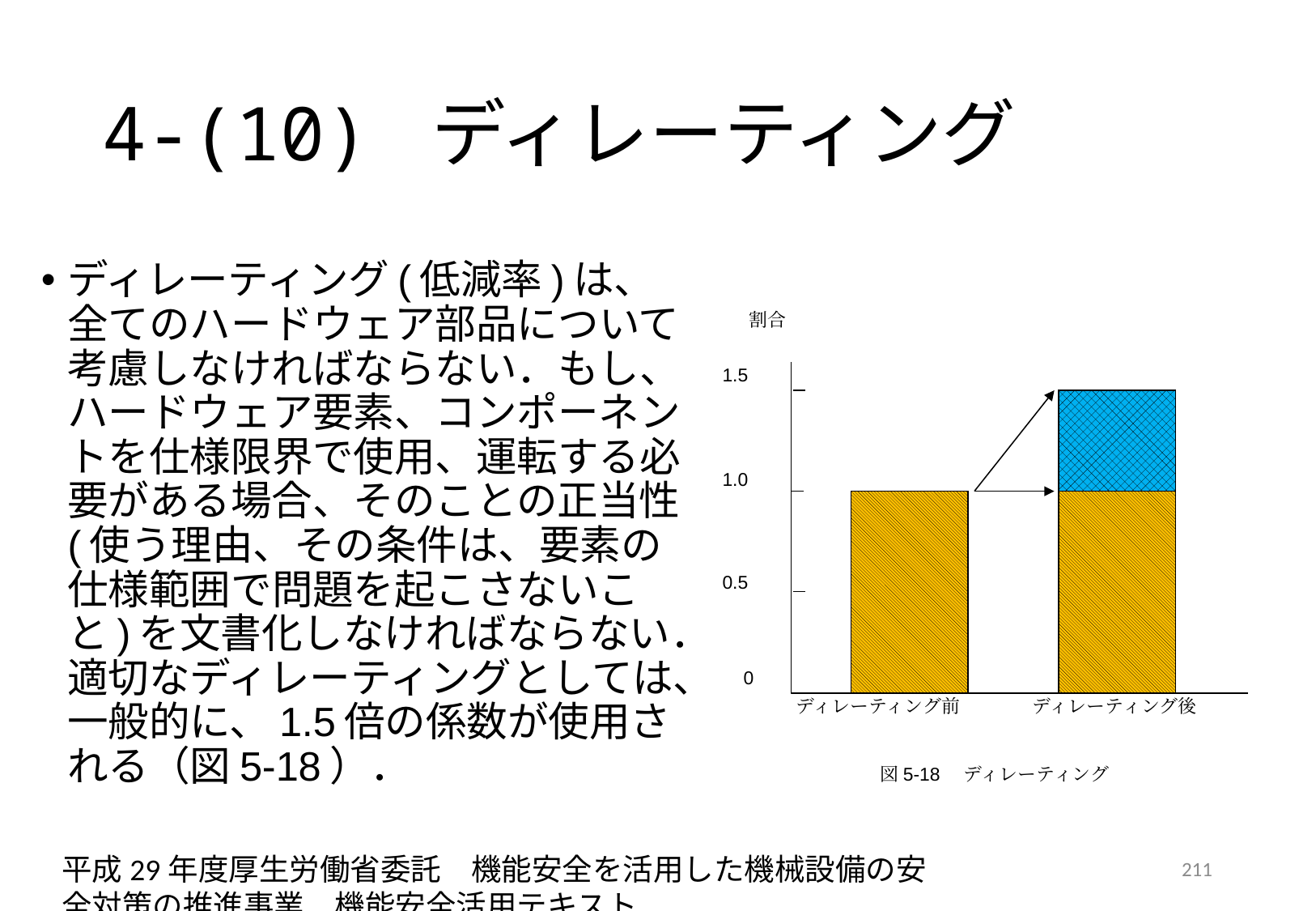

# 4-(10) ディレーティング
ディレーティング(低減率)は、全てのハードウェア部品について考慮しなければならない．もし、ハードウェア要素、コンポーネントを仕様限界で使用、運転する必要がある場合、そのことの正当性(使う理由、その条件は、要素の仕様範囲で問題を起こさないこと)を文書化しなければならない．適切なディレーティングとしては、一般的に、1.5倍の係数が使用される（図5-18）．

割合
1.5

1.0

0.5
0
ディレーティング前
ディレーティング後
図5-18　ディレーティング
平成29年度厚生労働省委託　機能安全を活用した機械設備の安全対策の推進事業　機能安全活用テキスト
211